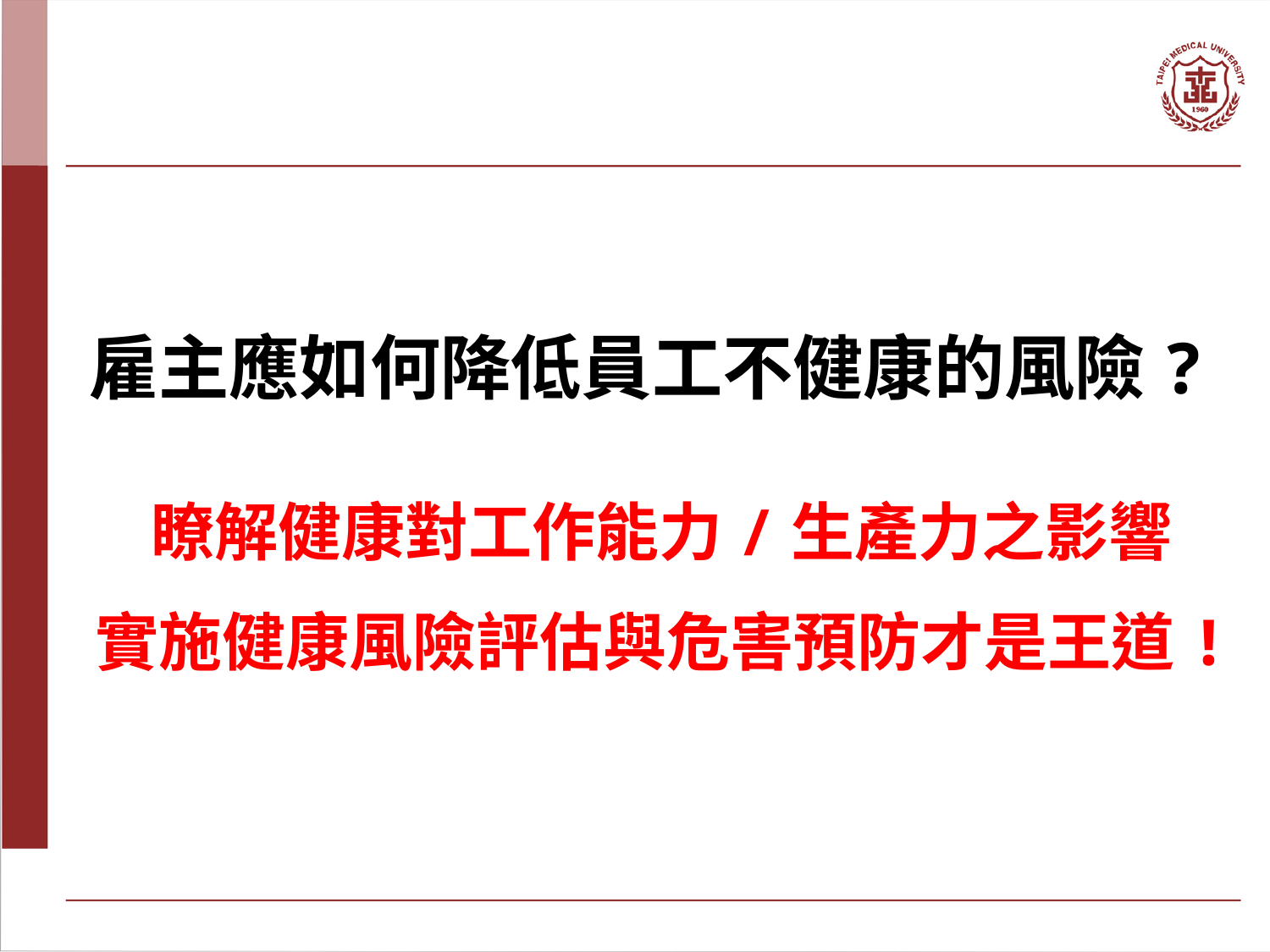

# 雇主應如何降低員工不健康的風險?
瞭解健康對工作能力/生產力之影響
實施健康風險評估與危害預防才是王道!